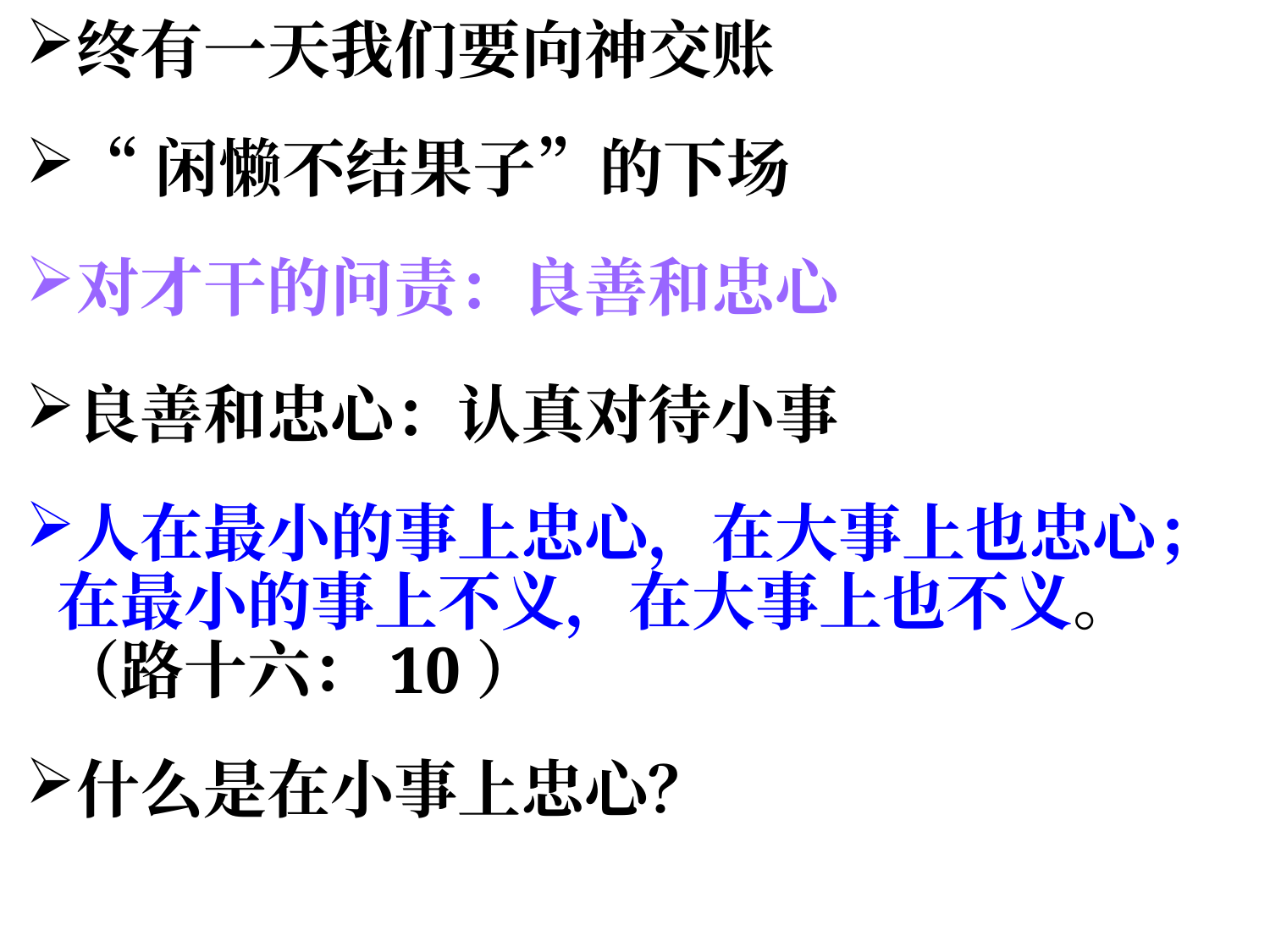

终有一天我们要向神交账

“闲懒不结果子”的下场

对才干的问责：良善和忠心

良善和忠心：认真对待小事

人在最小的事上忠心，在大事上也忠心；在最小的事上不义，在大事上也不义。（路十六：10）

什么是在小事上忠心？